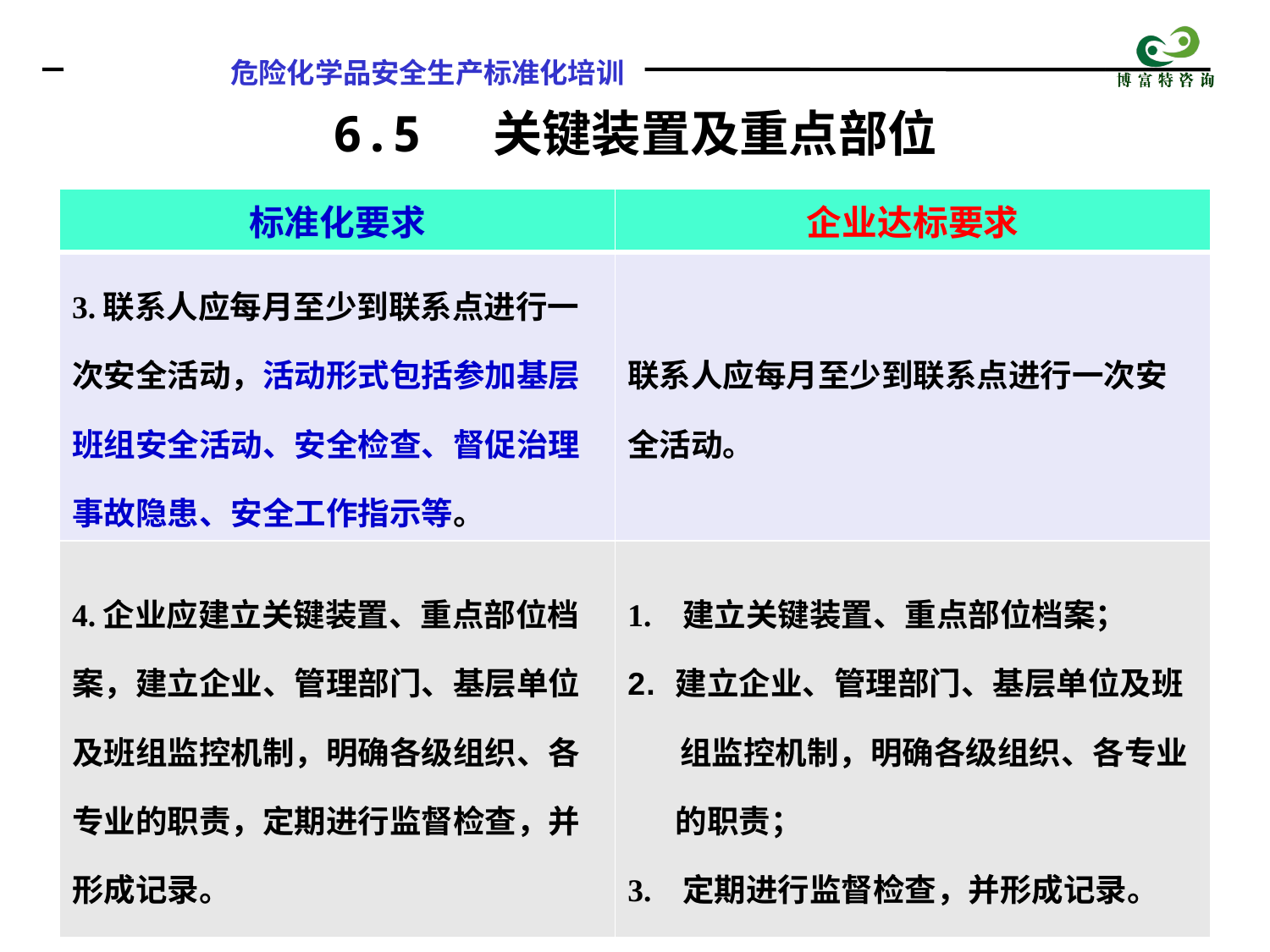

6.5  关键装置及重点部位
| 标准化要求 | 企业达标要求 |
| --- | --- |
| 3.联系人应每月至少到联系点进行一次安全活动，活动形式包括参加基层班组安全活动、安全检查、督促治理事故隐患、安全工作指示等。 | 联系人应每月至少到联系点进行一次安全活动。 |
| 4.企业应建立关键装置、重点部位档案，建立企业、管理部门、基层单位及班组监控机制，明确各级组织、各专业的职责，定期进行监督检查，并形成记录。 | 1. 建立关键装置、重点部位档案； 建立企业、管理部门、基层单位及班 组监控机制，明确各级组织、各专业的职责； 3. 定期进行监督检查，并形成记录。 |